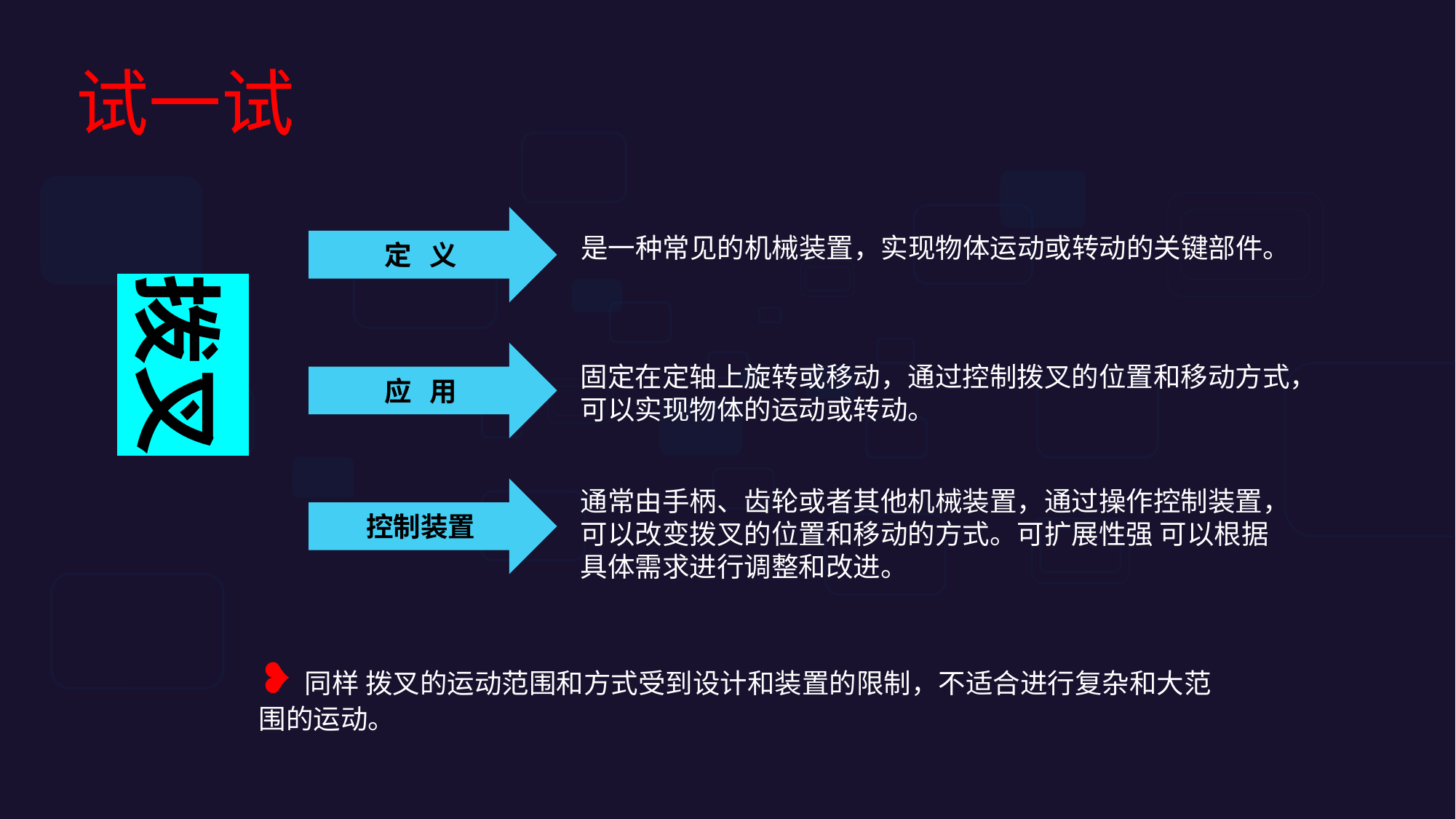

试一试
定   义
是一种常见的机械装置，实现物体运动或转动的关键部件。
拨叉
应   用
固定在定轴上旋转或移动，通过控制拨叉的位置和移动方式，可以实现物体的运动或转动。

控制装置
通常由手柄、齿轮或者其他机械装置，通过操作控制装置，可以改变拨叉的位置和移动的方式。可扩展性强 可以根据具体需求进行调整和改进。
❥同样 拨叉的运动范围和方式受到设计和装置的限制，不适合进行复杂和大范围的运动。